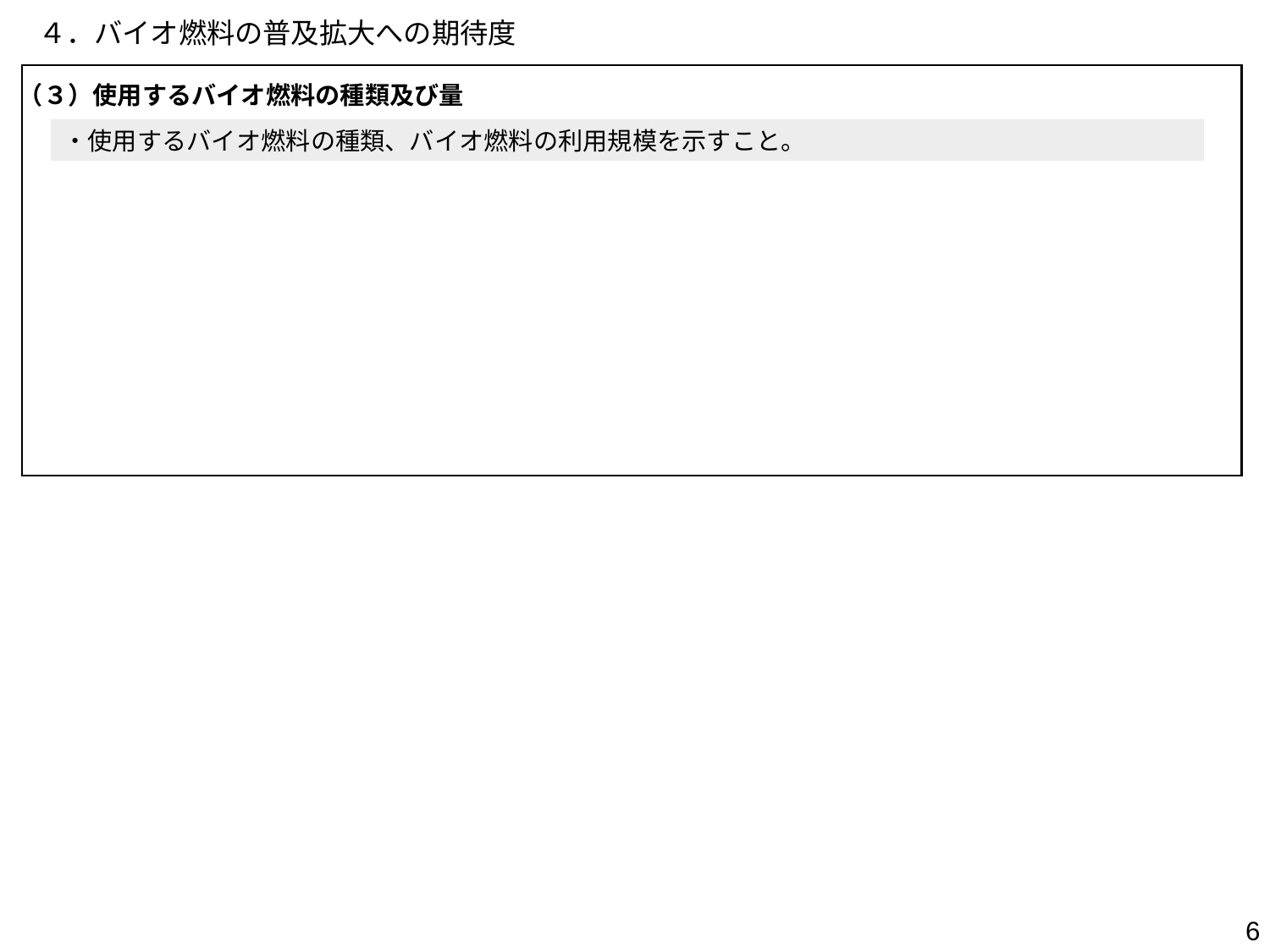

# ４．バイオ燃料の普及拡大への期待度

（３）使用するバイオ燃料の種類及び量
・使用するバイオ燃料の種類、バイオ燃料の利用規模を示すこと。
6